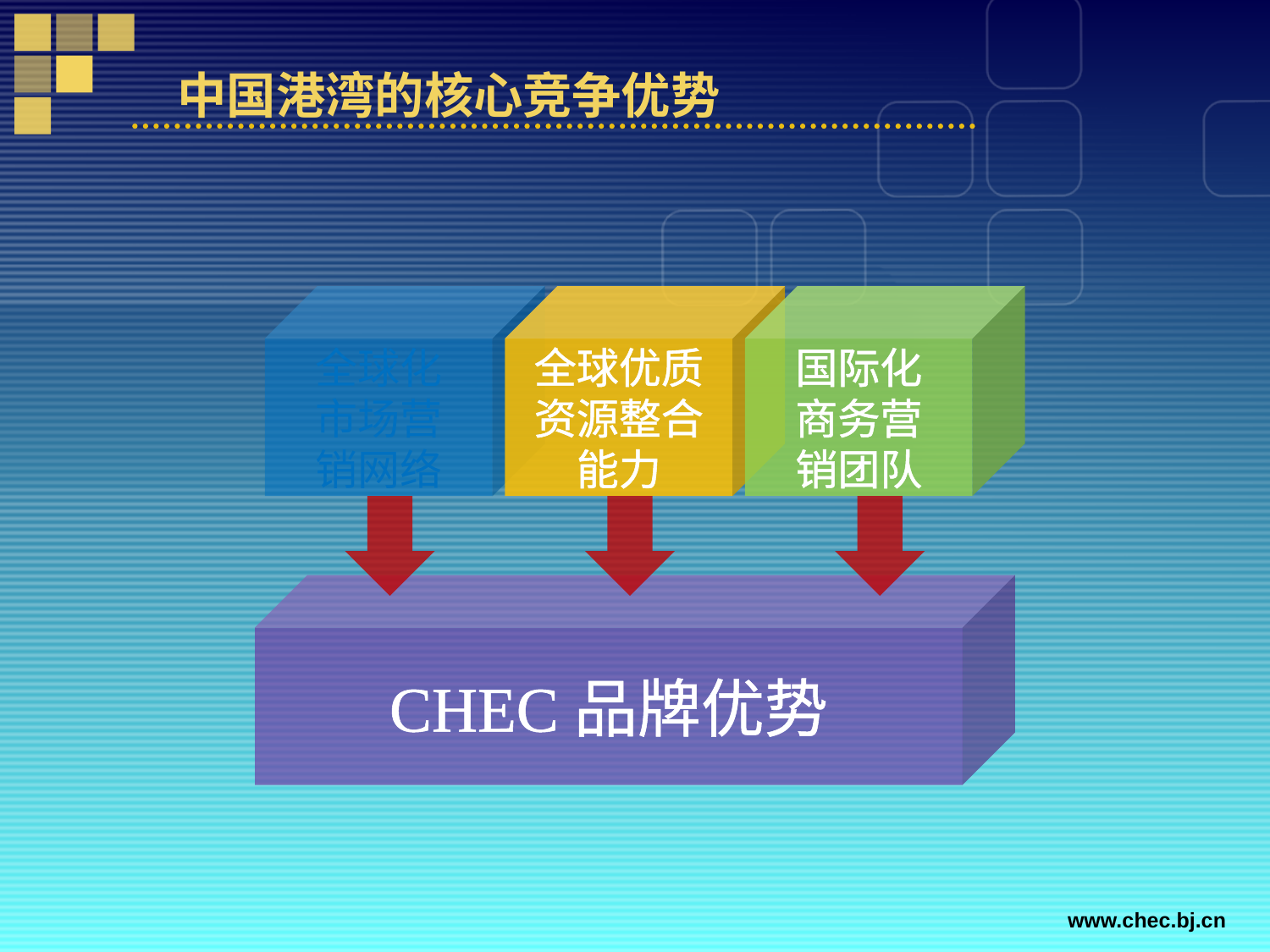

# 中国港湾的核心竞争优势

全球化
市场营
销网络
全球优质资源整合能力
国际化
商务营
销团队

CHEC品牌优势
www.chec.bj.cn